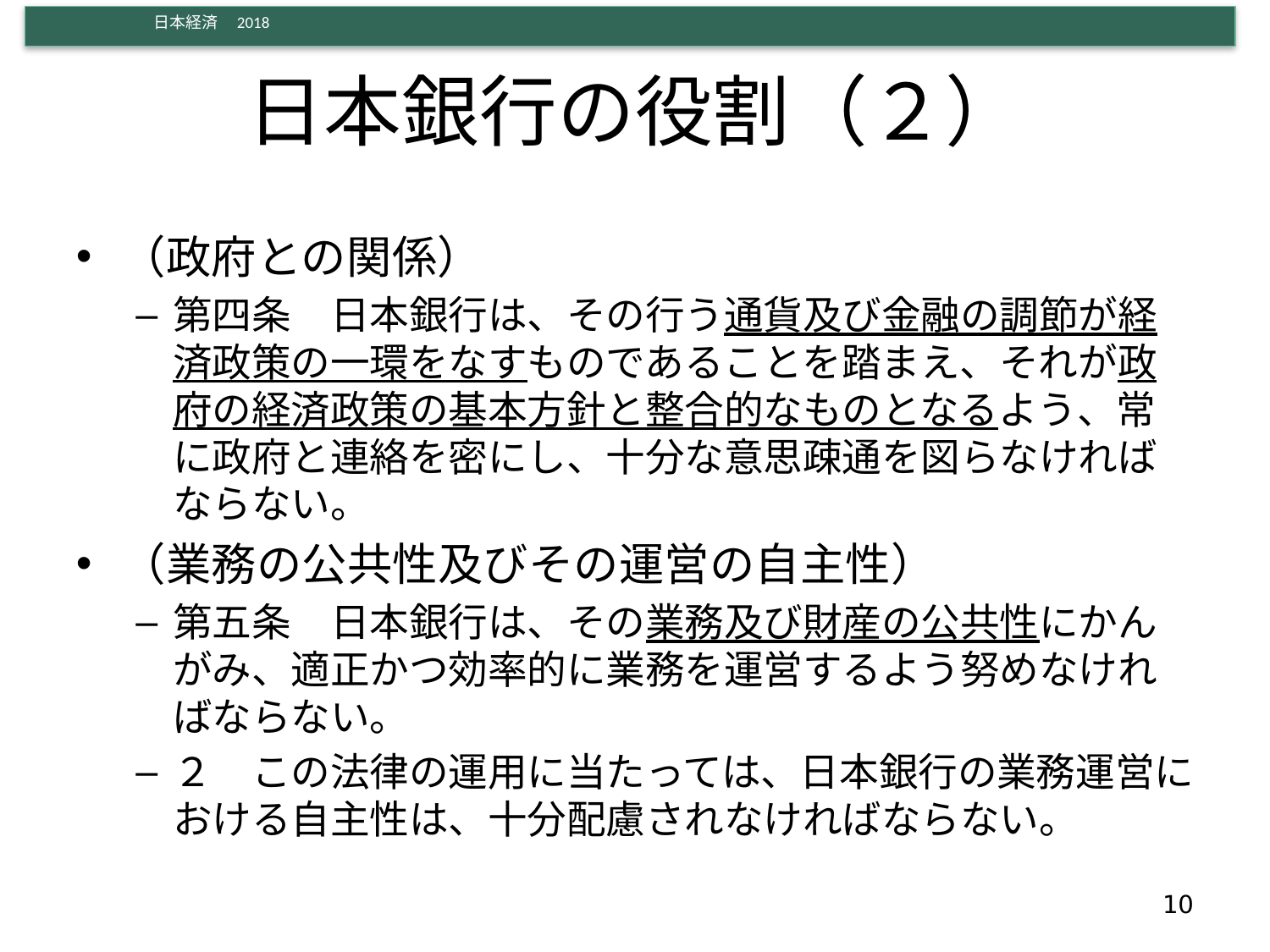

# 日本銀行の役割（２）
（政府との関係）
第四条　日本銀行は、その行う通貨及び金融の調節が経済政策の一環をなすものであることを踏まえ、それが政府の経済政策の基本方針と整合的なものとなるよう、常に政府と連絡を密にし、十分な意思疎通を図らなければならない。
（業務の公共性及びその運営の自主性）
第五条　日本銀行は、その業務及び財産の公共性にかんがみ、適正かつ効率的に業務を運営するよう努めなければならない。
２　この法律の運用に当たっては、日本銀行の業務運営における自主性は、十分配慮されなければならない。
10